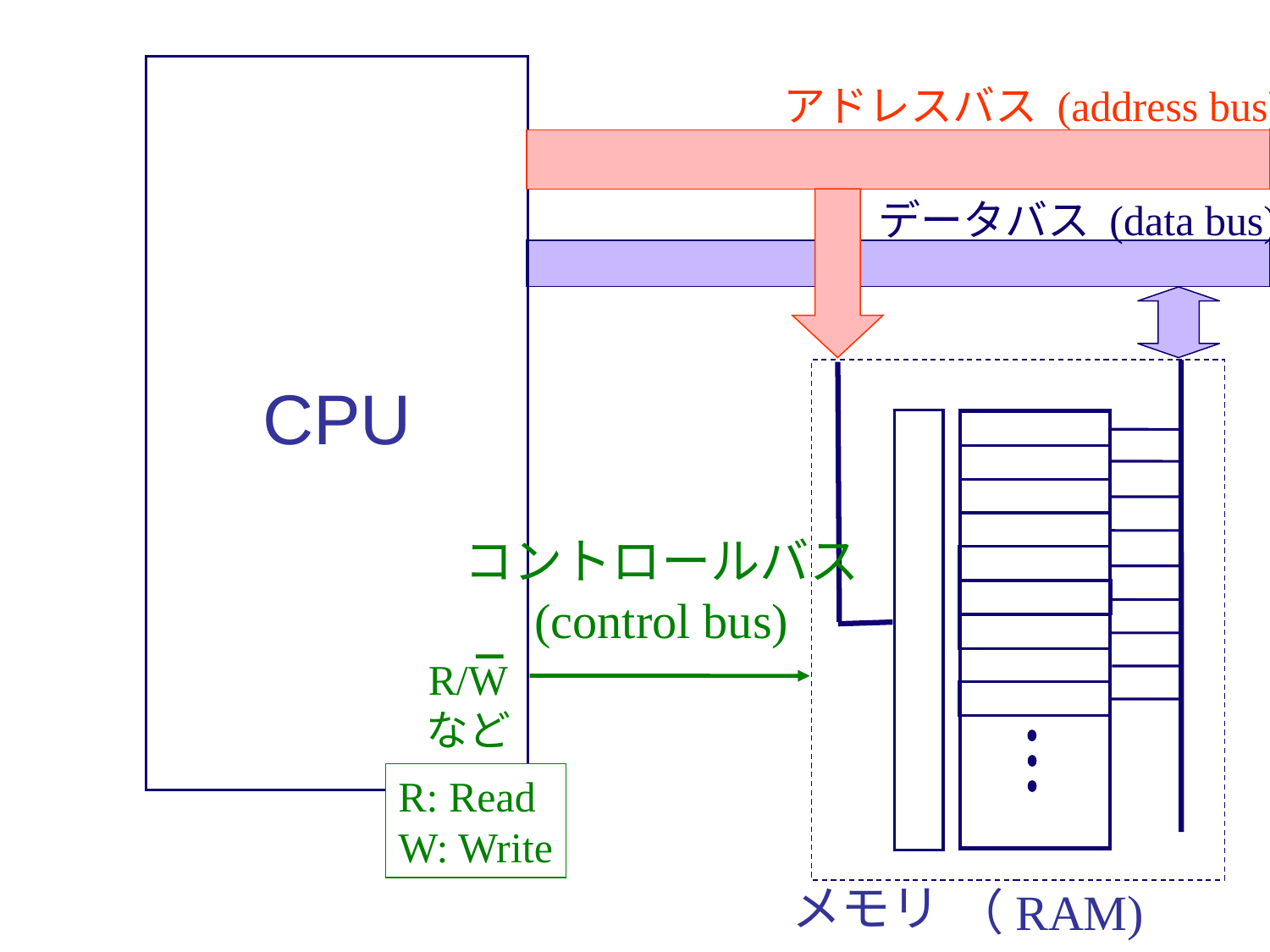

アドレスバス (address bus)

データバス (data bus)

CPU

コントロールバス
(control bus)

R/W
など

R: Read
W: Write

メモリ
　　　　（RAM)